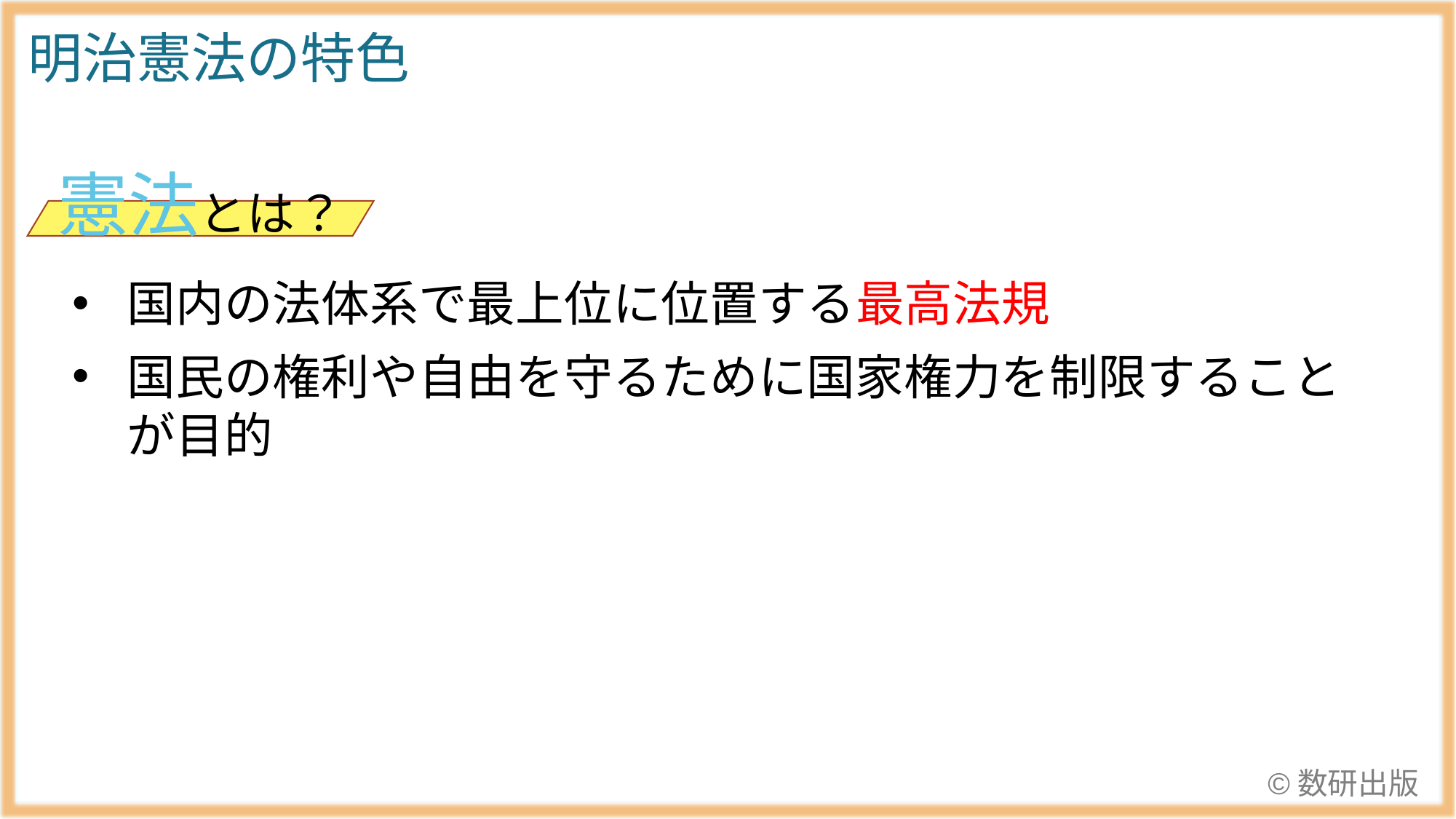

明治憲法の特色
# 憲法とは？

国内の法体系で最上位に位置する最高法規
国民の権利や自由を守るために国家権力を制限することが目的